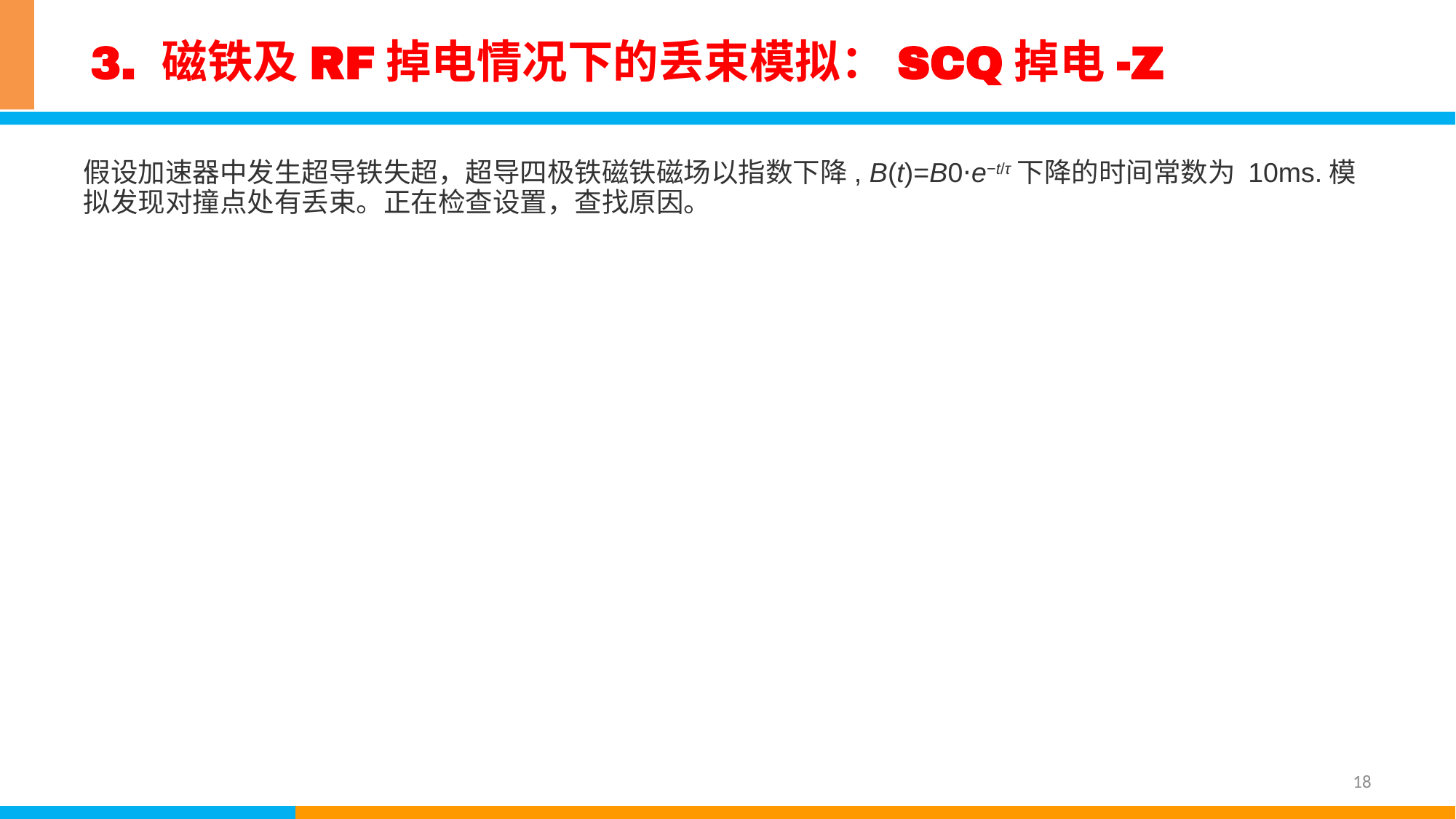

# 3. 磁铁及RF掉电情况下的丢束模拟：SCQ掉电-Z
假设加速器中发生超导铁失超，超导四极铁磁铁磁场以指数下降, B(t)=B0​⋅e−t/τ下降的时间常数为 10ms.模拟发现对撞点处有丢束。正在检查设置，查找原因。

18